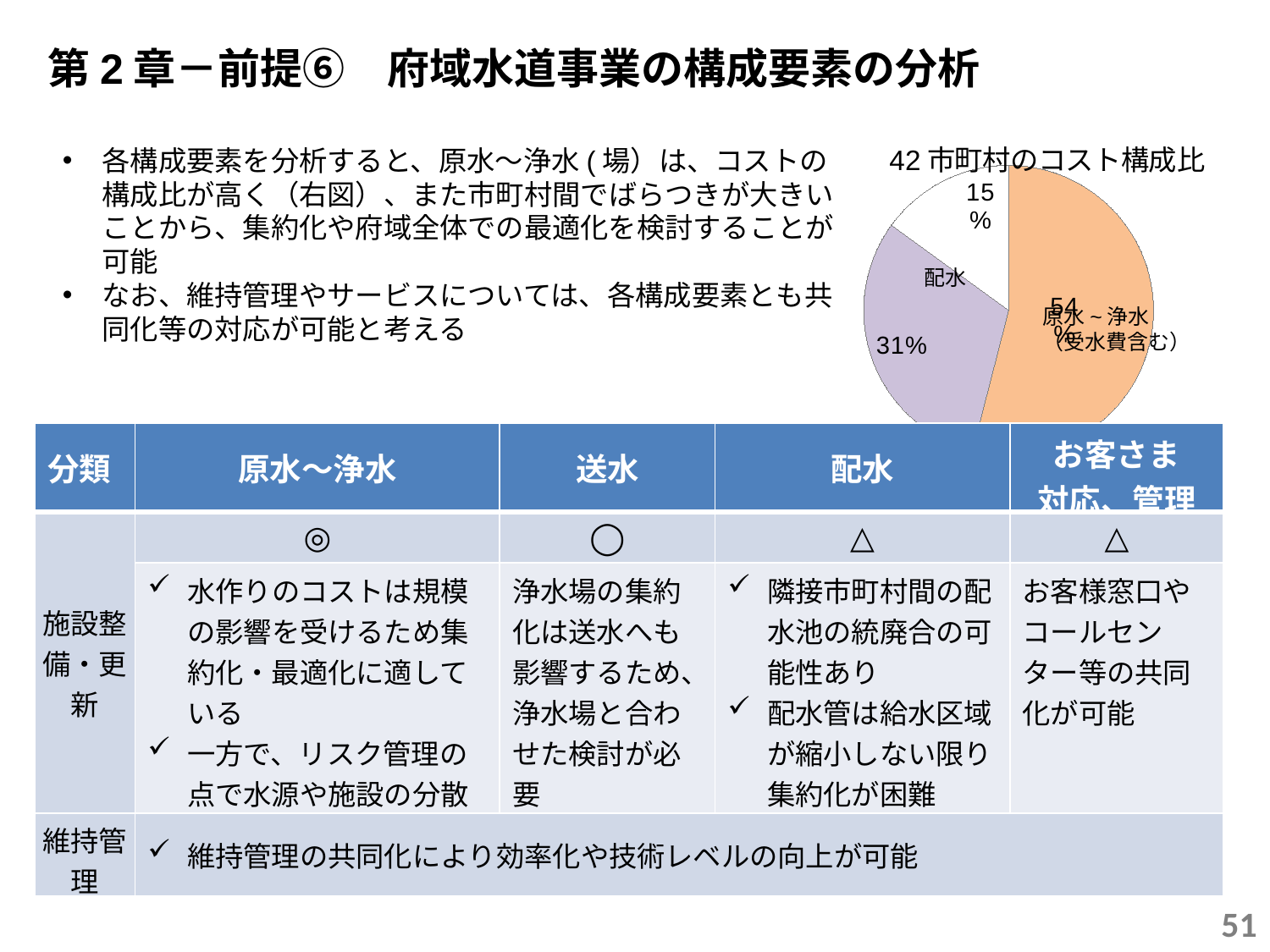

第2章－前提⑥　府域水道事業の構成要素の分析

### Chart

| Category | 構成比 |
|---|---|
| 原水～浄水（受水費含む） | 0.54 |
|  | None |
| 配水 | 0.31 |
| お客様対応、管理費 | 0.15 |
各構成要素を分析すると、原水～浄水(場）は、コストの構成比が高く（右図）、また市町村間でばらつきが大きいことから、集約化や府域全体での最適化を検討することが可能
なお、維持管理やサービスについては、各構成要素とも共同化等の対応が可能と考える
配水
原水~浄水
（受水費含む）
| 分類 | 原水～浄水 | 送水 | 配水 | お客さま 対応、管理 |
| --- | --- | --- | --- | --- |
| 施設整備・更新 | ◎ | ◯ | △ | △ |
|  | 水作りのコストは規模の影響を受けるため集約化・最適化に適している 一方で、リスク管理の点で水源や施設の分散が必要 | 浄水場の集約化は送水へも影響するため、浄水場と合わせた検討が必要 | 隣接市町村間の配水池の統廃合の可能性あり 配水管は給水区域が縮小しない限り集約化が困難 | お客様窓口やコールセンター等の共同化が可能 |
| 維持管理 | 維持管理の共同化により効率化や技術レベルの向上が可能 |  |  |  |
51